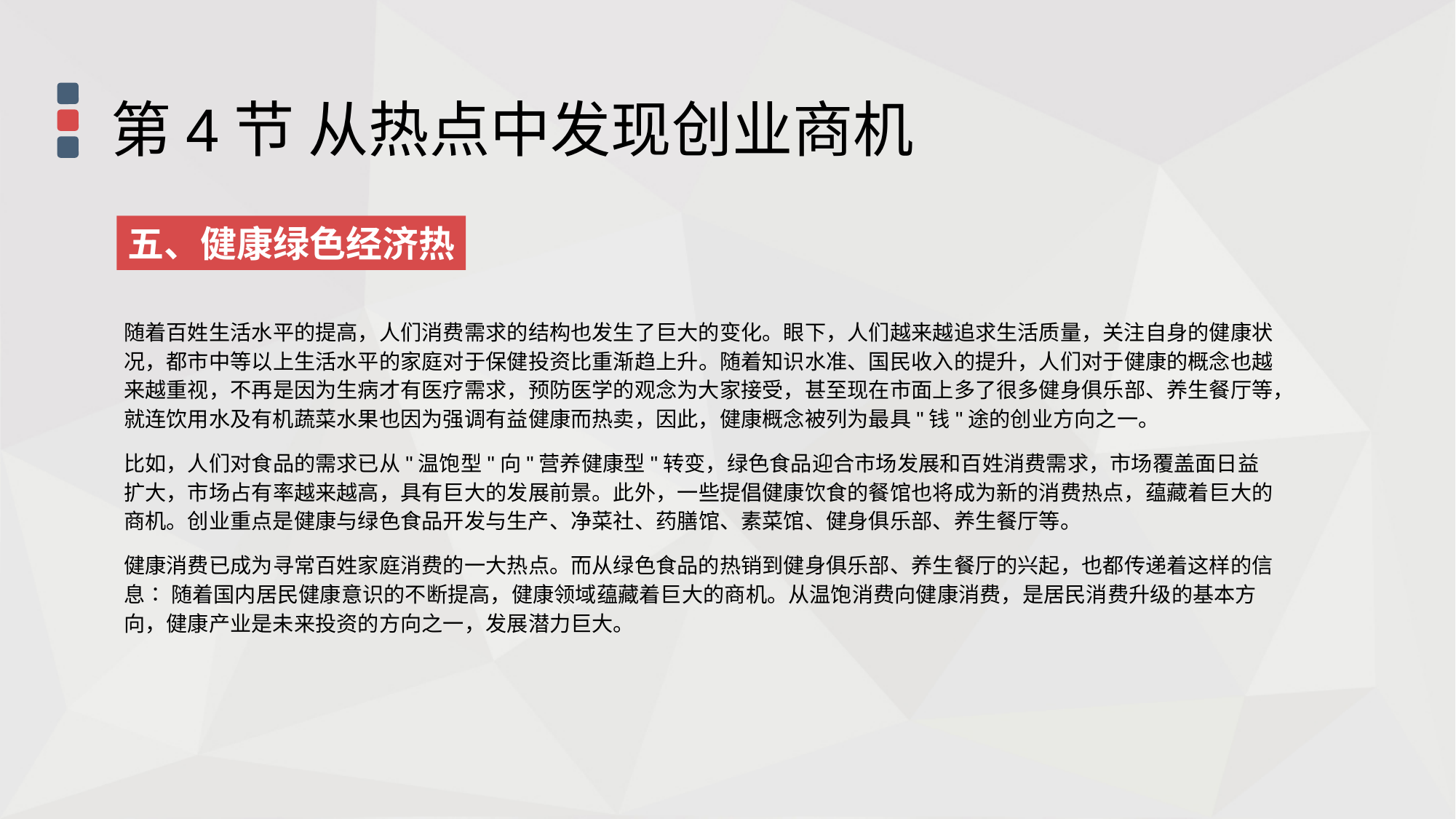

第4节 从热点中发现创业商机
五、健康绿色经济热
随着百姓生活水平的提高，人们消费需求的结构也发生了巨大的变化。眼下，人们越来越追求生活质量，关注自身的健康状况，都市中等以上生活水平的家庭对于保健投资比重渐趋上升。随着知识水准、国民收入的提升，人们对于健康的概念也越来越重视，不再是因为生病才有医疗需求，预防医学的观念为大家接受，甚至现在市面上多了很多健身俱乐部、养生餐厅等，就连饮用水及有机蔬菜水果也因为强调有益健康而热卖，因此，健康概念被列为最具"钱"途的创业方向之一。
比如，人们对食品的需求已从"温饱型"向"营养健康型"转变，绿色食品迎合市场发展和百姓消费需求，市场覆盖面日益扩大，市场占有率越来越高，具有巨大的发展前景。此外，一些提倡健康饮食的餐馆也将成为新的消费热点，蕴藏着巨大的商机。创业重点是健康与绿色食品开发与生产、净菜社、药膳馆、素菜馆、健身俱乐部、养生餐厅等。
健康消费已成为寻常百姓家庭消费的一大热点。而从绿色食品的热销到健身俱乐部、养生餐厅的兴起，也都传递着这样的信息∶ 随着国内居民健康意识的不断提高，健康领域蕴藏着巨大的商机。从温饱消费向健康消费，是居民消费升级的基本方向，健康产业是未来投资的方向之一，发展潜力巨大。